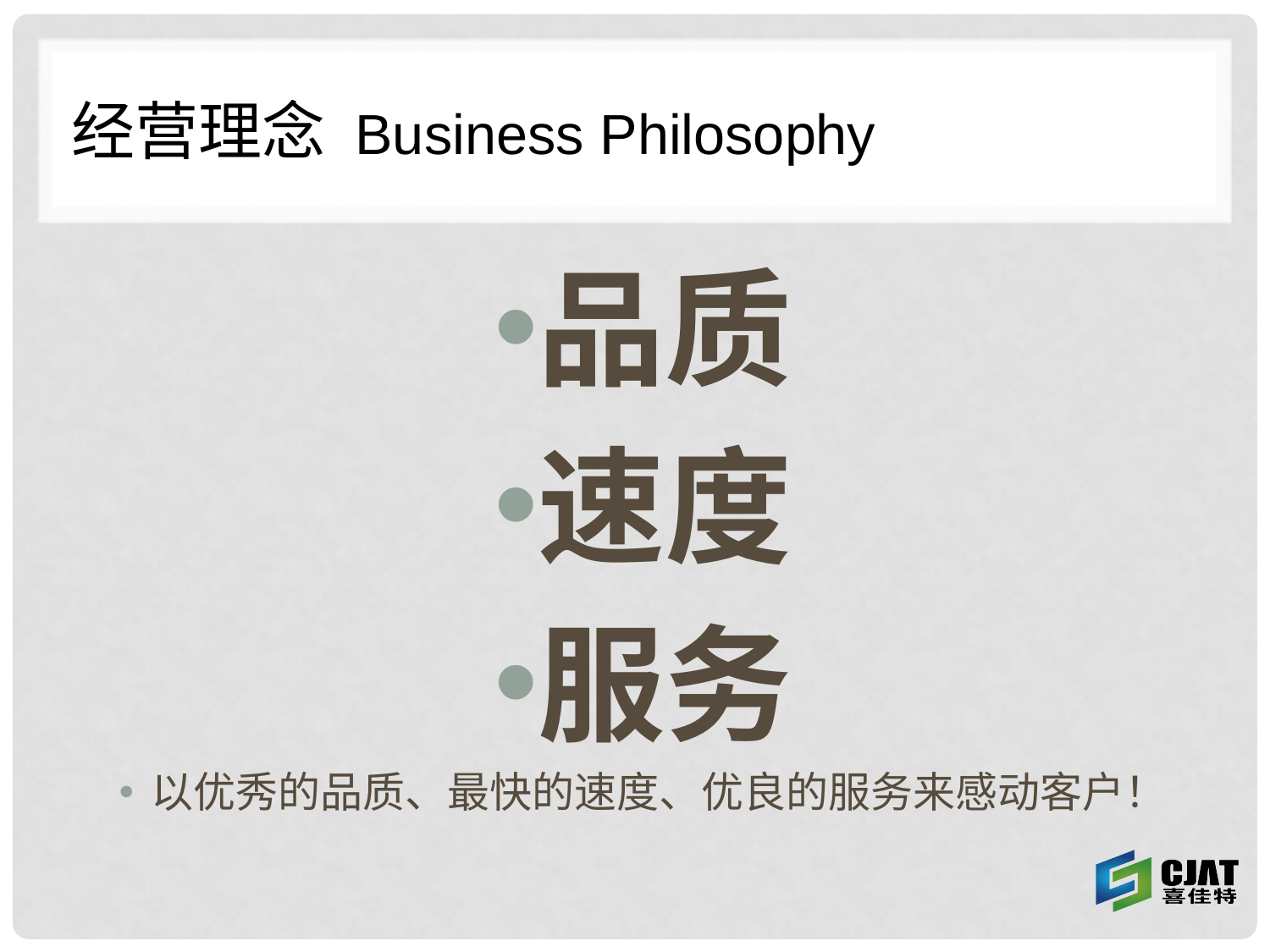

# 经营理念 Business Philosophy
品质
速度
服务
以优秀的品质、最快的速度、优良的服务来感动客户！